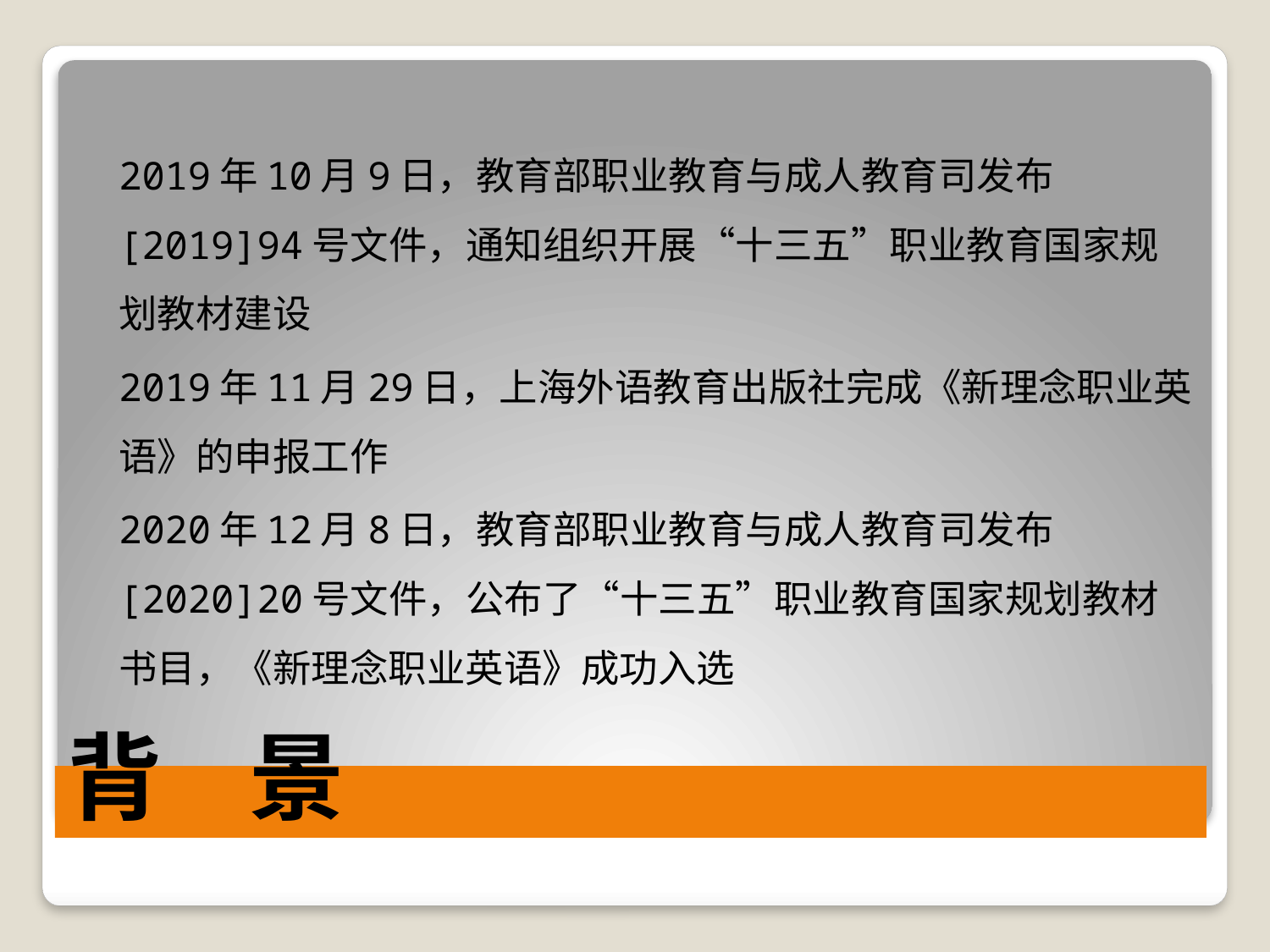

2019年10月9日，教育部职业教育与成人教育司发布[2019]94号文件，通知组织开展“十三五”职业教育国家规划教材建设
2019年11月29日，上海外语教育出版社完成《新理念职业英语》的申报工作
2020年12月8日，教育部职业教育与成人教育司发布[2020]20号文件，公布了“十三五”职业教育国家规划教材书目，《新理念职业英语》成功入选

# 背    景